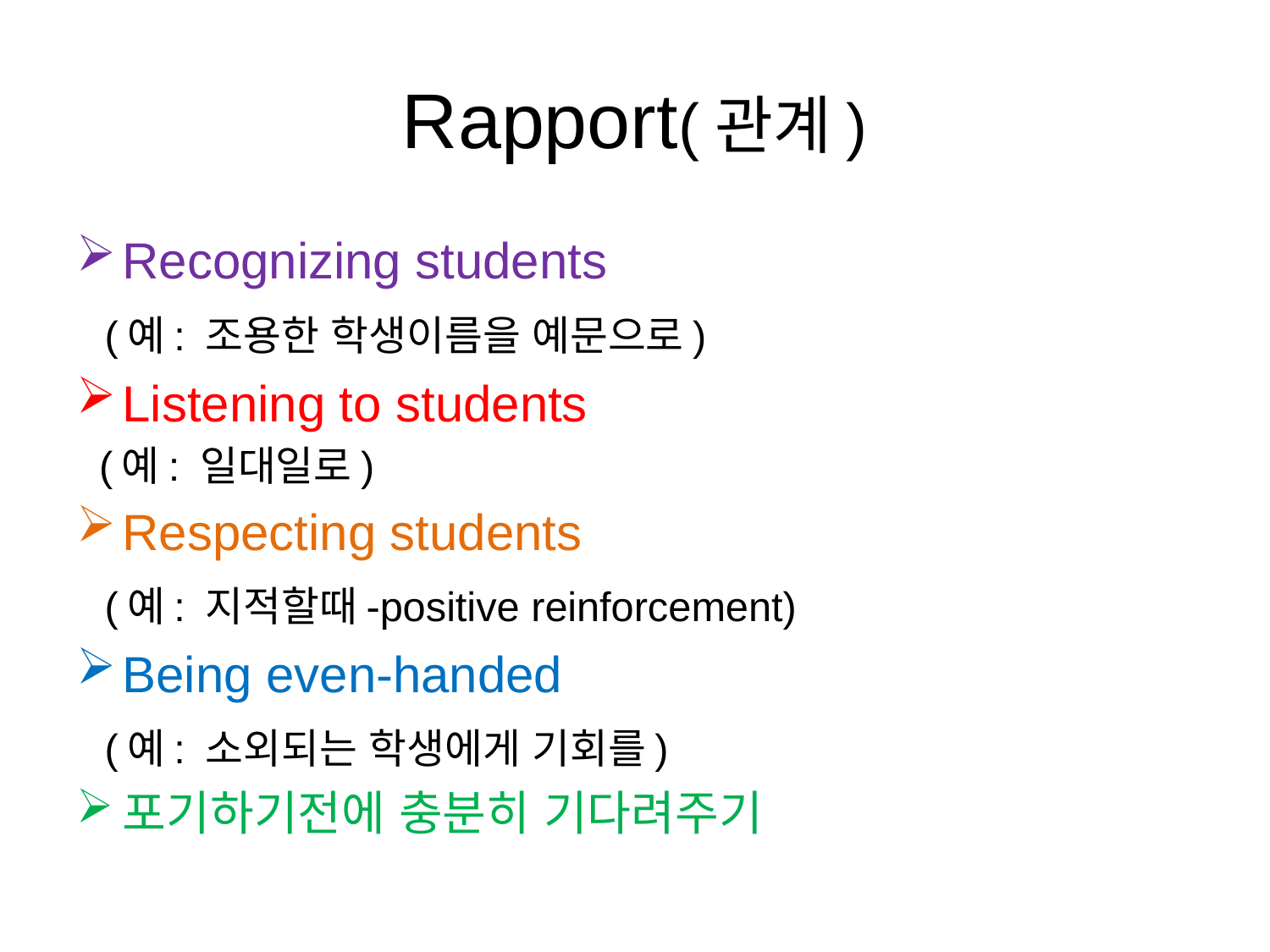

# Rapport(관계)
Recognizing students
  (예: 조용한 학생이름을 예문으로)
Listening to students
  (예: 일대일로)
Respecting students
  (예: 지적할때-positive reinforcement)
Being even-handed
  (예: 소외되는 학생에게 기회를)
포기하기전에 충분히 기다려주기